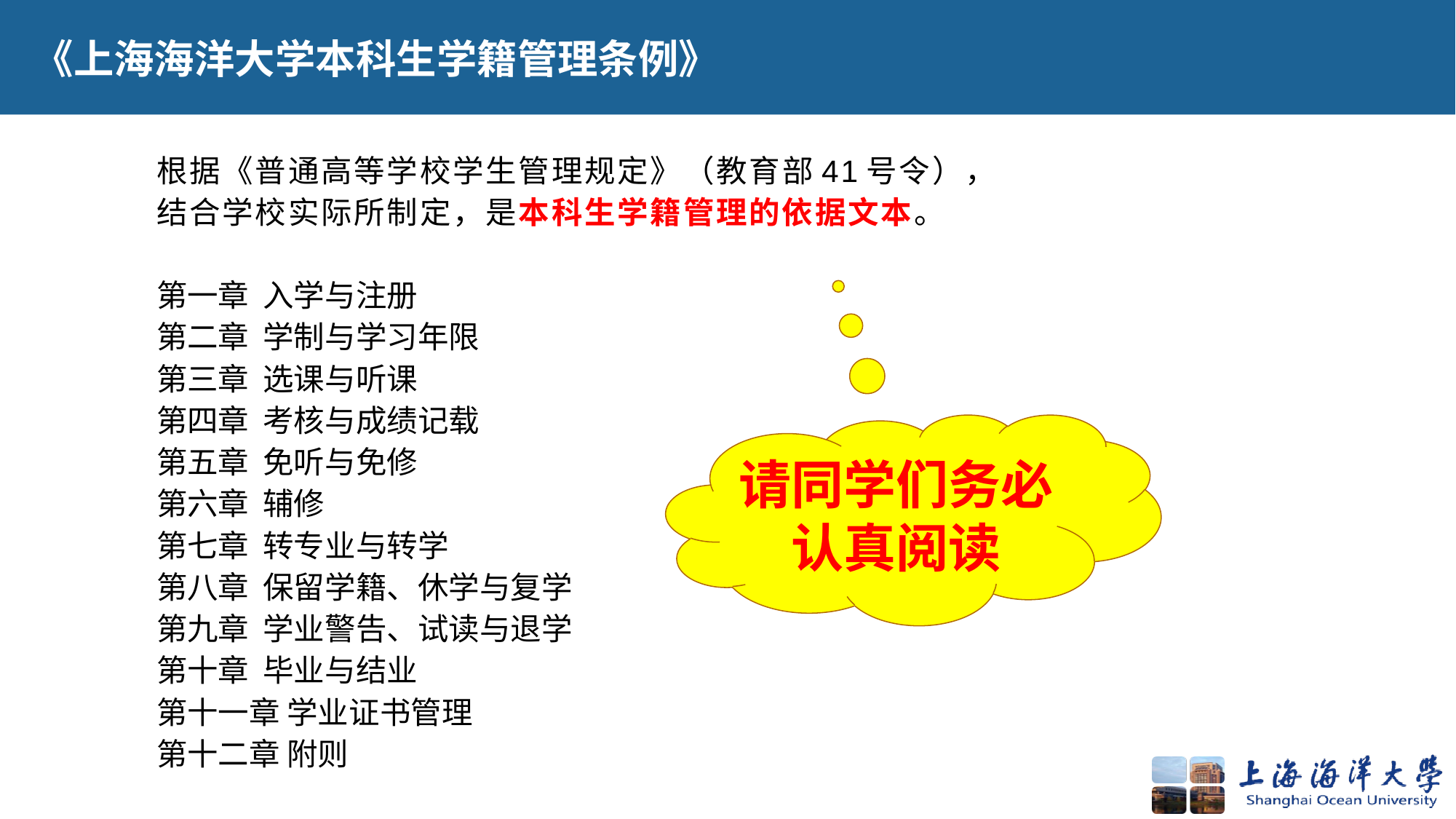

《上海海洋大学本科生学籍管理条例》
根据《普通高等学校学生管理规定》（教育部41号令），
结合学校实际所制定，是本科生学籍管理的依据文本。

第一章  入学与注册
第二章  学制与学习年限
第三章  选课与听课
第四章  考核与成绩记载
第五章  免听与免修
第六章  辅修
第七章  转专业与转学
第八章  保留学籍、休学与复学
第九章  学业警告、试读与退学
第十章  毕业与结业
第十一章 学业证书管理
第十二章 附则

请同学们务必认真阅读